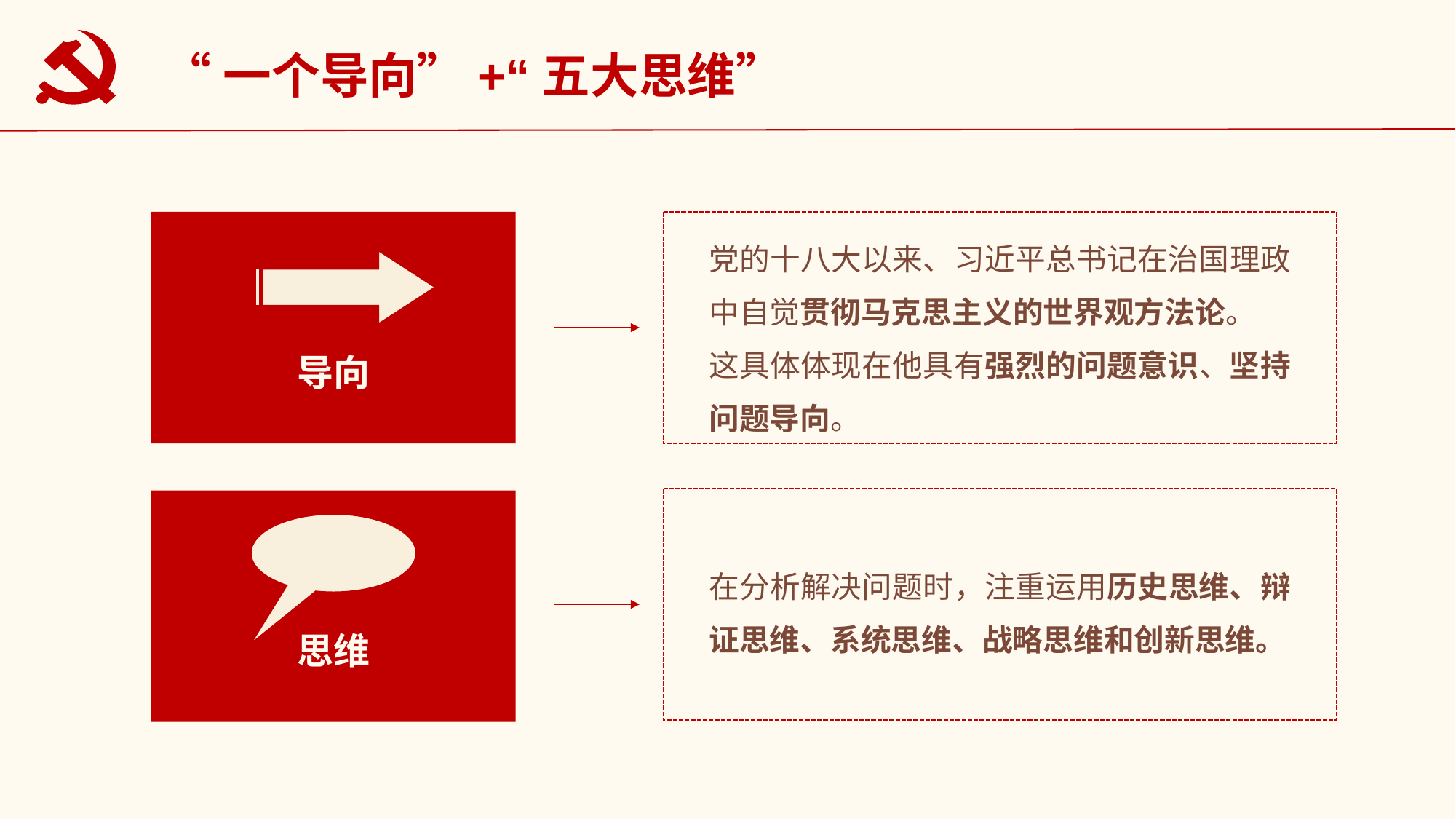

“一个导向”+“五大思维”

导向

党的十八大以来、习近平总书记在治国理政中自觉贯彻马克思主义的世界观方法论。
这具体体现在他具有强烈的问题意识、坚持问题导向。

在分析解决问题时，注重运用历史思维、辩证思维、系统思维、战略思维和创新思维。

思维